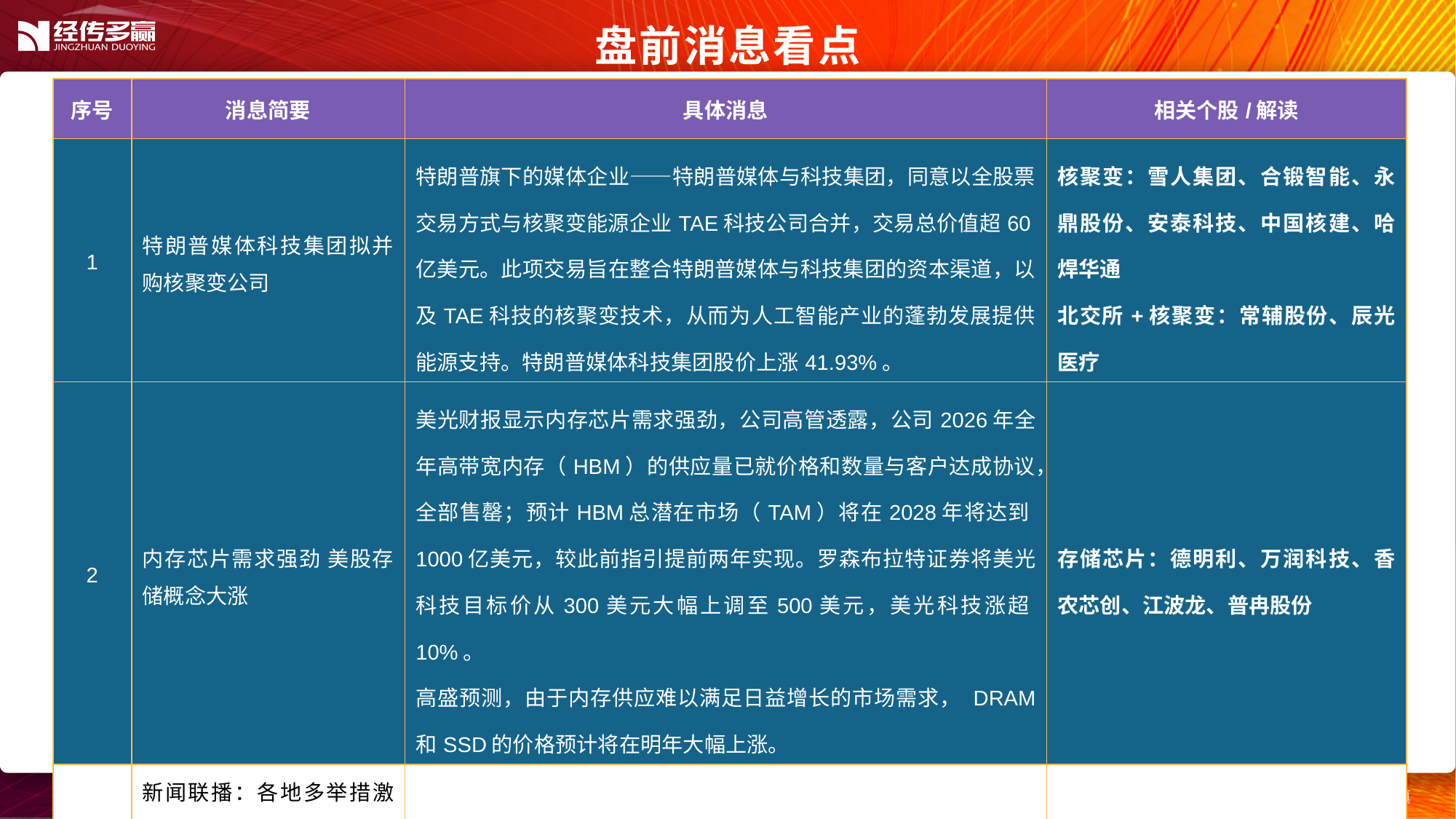

盘前消息看点
| 序号 | 消息简要 | 具体消息 | 相关个股/解读 |
| --- | --- | --- | --- |
| 1 | 特朗普媒体科技集团拟并购核聚变公司 | 特朗普旗下的媒体企业——特朗普媒体与科技集团，同意以全股票交易方式与核聚变能源企业TAE科技公司合并，交易总价值超60亿美元。此项交易旨在整合特朗普媒体与科技集团的资本渠道，以及TAE科技的核聚变技术，从而为人工智能产业的蓬勃发展提供能源支持。特朗普媒体科技集团股价上涨41.93%。 | 核聚变：雪人集团、合锻智能、永鼎股份、安泰科技、中国核建、哈焊华通 北交所+核聚变：常辅股份、辰光医疗 |
| 2 | 内存芯片需求强劲 美股存储概念大涨 | 美光财报显示内存芯片需求强劲，公司高管透露，公司2026年全年高带宽内存（HBM）的供应量已就价格和数量与客户达成协议，全部售罄；预计HBM总潜在市场（TAM）将在2028年将达到1000亿美元，较此前指引提前两年实现。罗森布拉特证券将美光科技目标价从300美元大幅上调至500美元，美光科技涨超10%。 高盛预测，由于内存供应难以满足日益增长的市场需求， DRAM 和SSD的价格预计将在明年大幅上涨。 | 存储芯片：德明利、万润科技、香农芯创、江波龙、普冉股份 |
| 3 | 新闻联播：各地多举措激发冰雪消费活力 2025年中国冰雪产业规模预计突破万亿元大关 |  | 冰雪经济：雪人集团、晶雪节能、冰山冷热、长白山 |
| 4 |  |  |  |
| 5 |  |  |  |